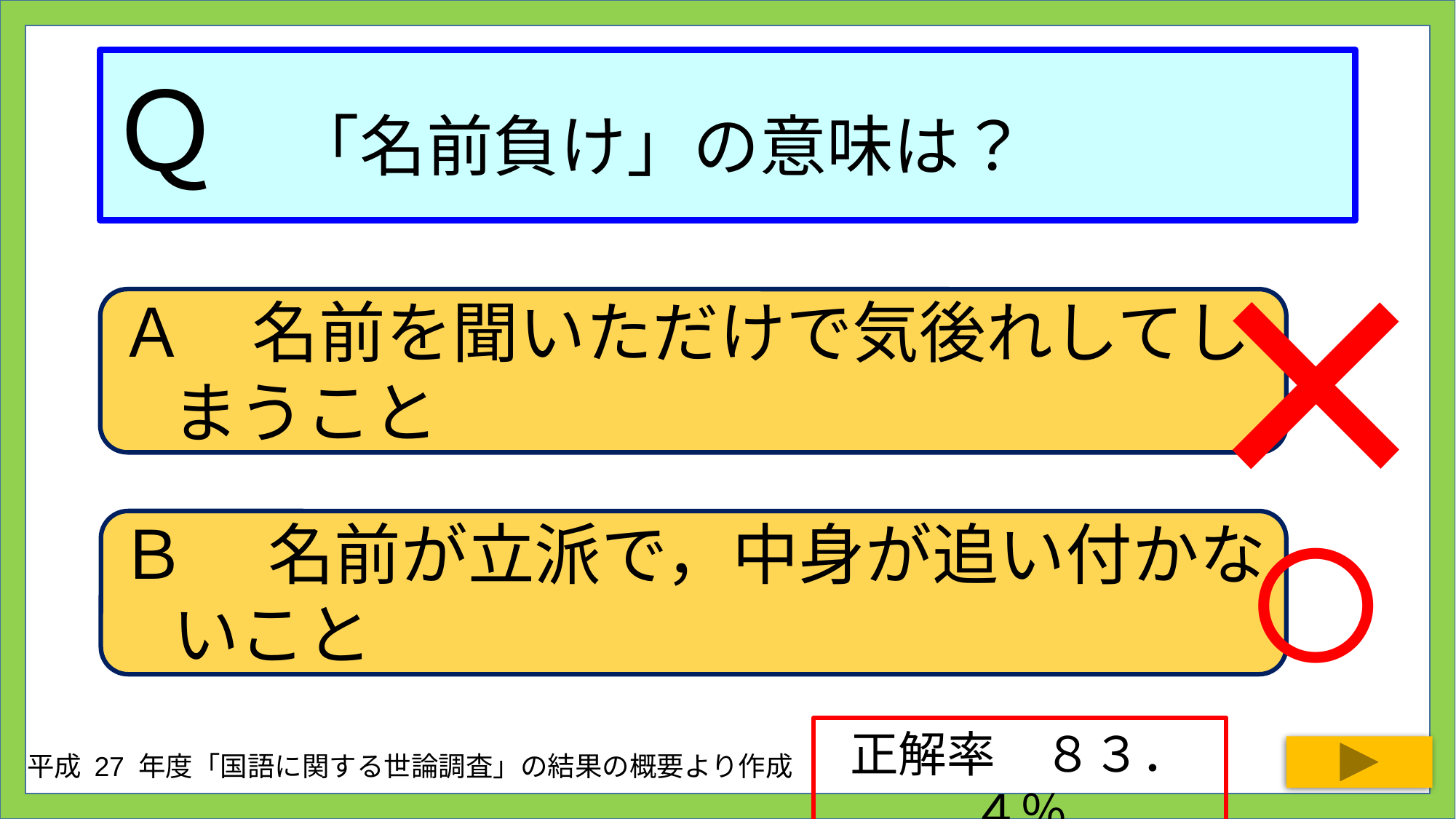

# Ｑ　「名前負け」の意味は？
×
Ａ　名前を聞いただけで気後れしてしまうこと
○
Ｂ　 名前が立派で，中身が追い付かないこと
正解率　８３．４％

平成 27 年度「国語に関する世論調査」の結果の概要より作成